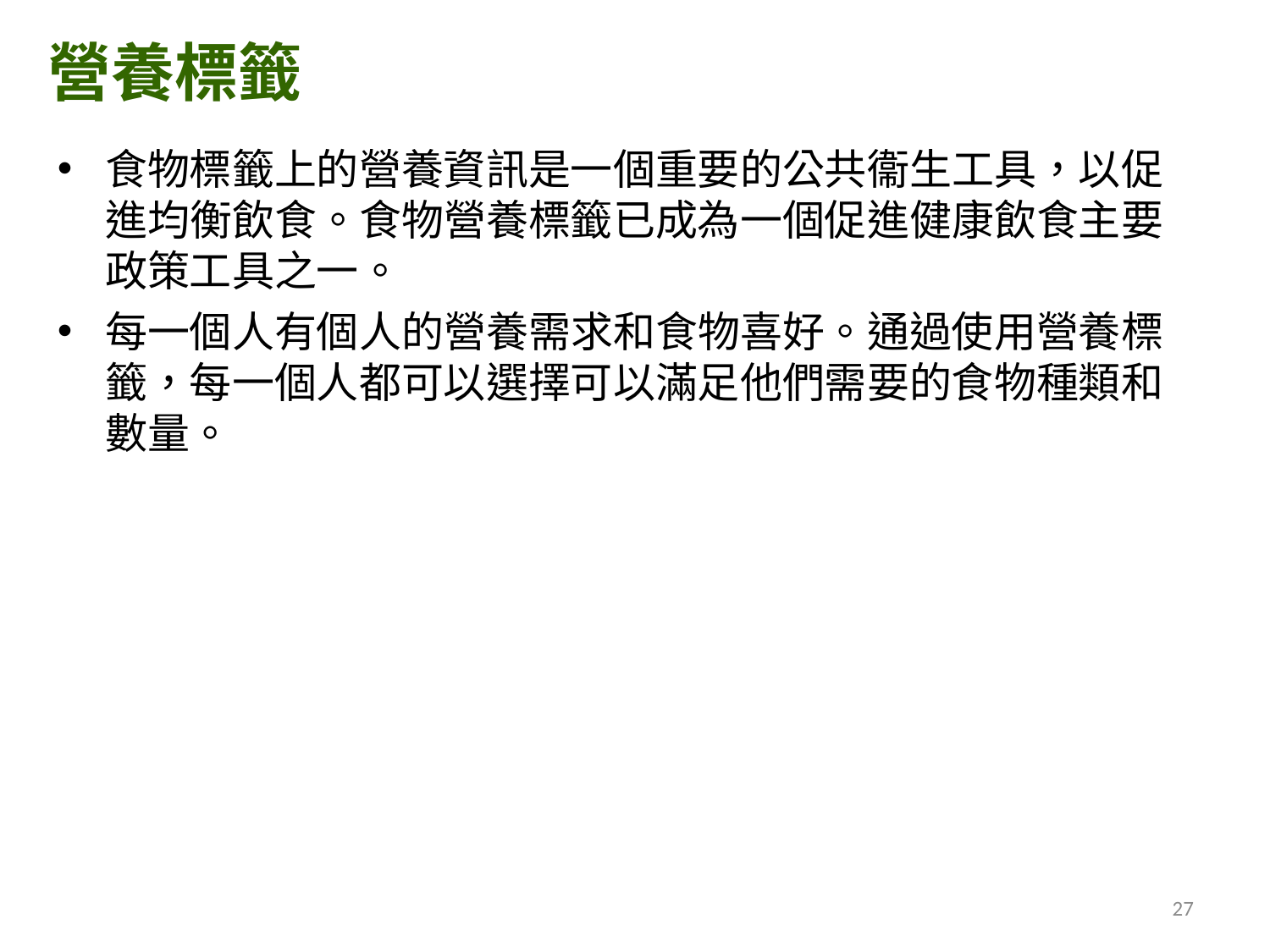

營養標籤
食物標籤上的營養資訊是一個重要的公共衞生工具，以促進均衡飲食。食物營養標籤已成為一個促進健康飲食主要政策工具之一。
每一個人有個人的營養需求和食物喜好。通過使用營養標籤，每一個人都可以選擇可以滿足他們需要的食物種類和數量。
27